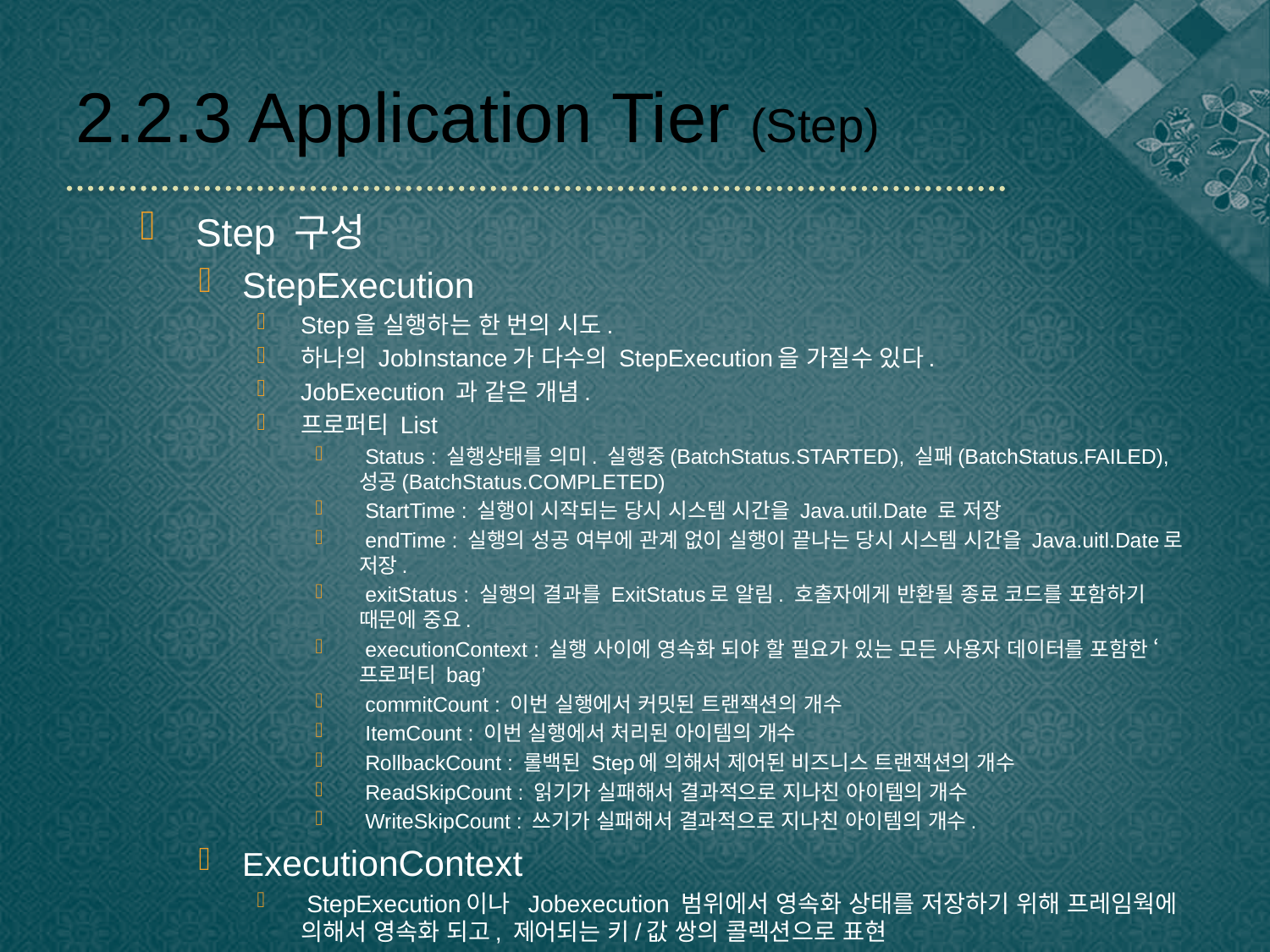

# 2.2.3 Application Tier (Step)
 Step 구성
StepExecution
Step을 실행하는 한 번의 시도.
하나의 JobInstance가 다수의 StepExecution을 가질수 있다.
JobExecution 과 같은 개념.
프로퍼티 List
 Status : 실행상태를 의미. 실행중(BatchStatus.STARTED), 실패(BatchStatus.FAILED), 성공(BatchStatus.COMPLETED)
 StartTime : 실행이 시작되는 당시 시스템 시간을 Java.util.Date 로 저장
 endTime : 실행의 성공 여부에 관계 없이 실행이 끝나는 당시 시스템 시간을 Java.uitl.Date로 저장.
 exitStatus : 실행의 결과를 ExitStatus로 알림. 호출자에게 반환될 종료 코드를 포함하기 때문에 중요.
 executionContext : 실행 사이에 영속화 되야 할 필요가 있는 모든 사용자 데이터를 포함한 ‘프로퍼티 bag’
 commitCount : 이번 실행에서 커밋된 트랜잭션의 개수
 ItemCount : 이번 실행에서 처리된 아이템의 개수
 RollbackCount : 롤백된 Step에 의해서 제어된 비즈니스 트랜잭션의 개수
 ReadSkipCount : 읽기가 실패해서 결과적으로 지나친 아이템의 개수
 WriteSkipCount : 쓰기가 실패해서 결과적으로 지나친 아이템의 개수.
ExecutionContext
 StepExecution이나  Jobexecution 범위에서 영속화 상태를 저장하기 위해 프레임웍에 의해서 영속화 되고, 제어되는 키/값 쌍의 콜렉션으로 표현